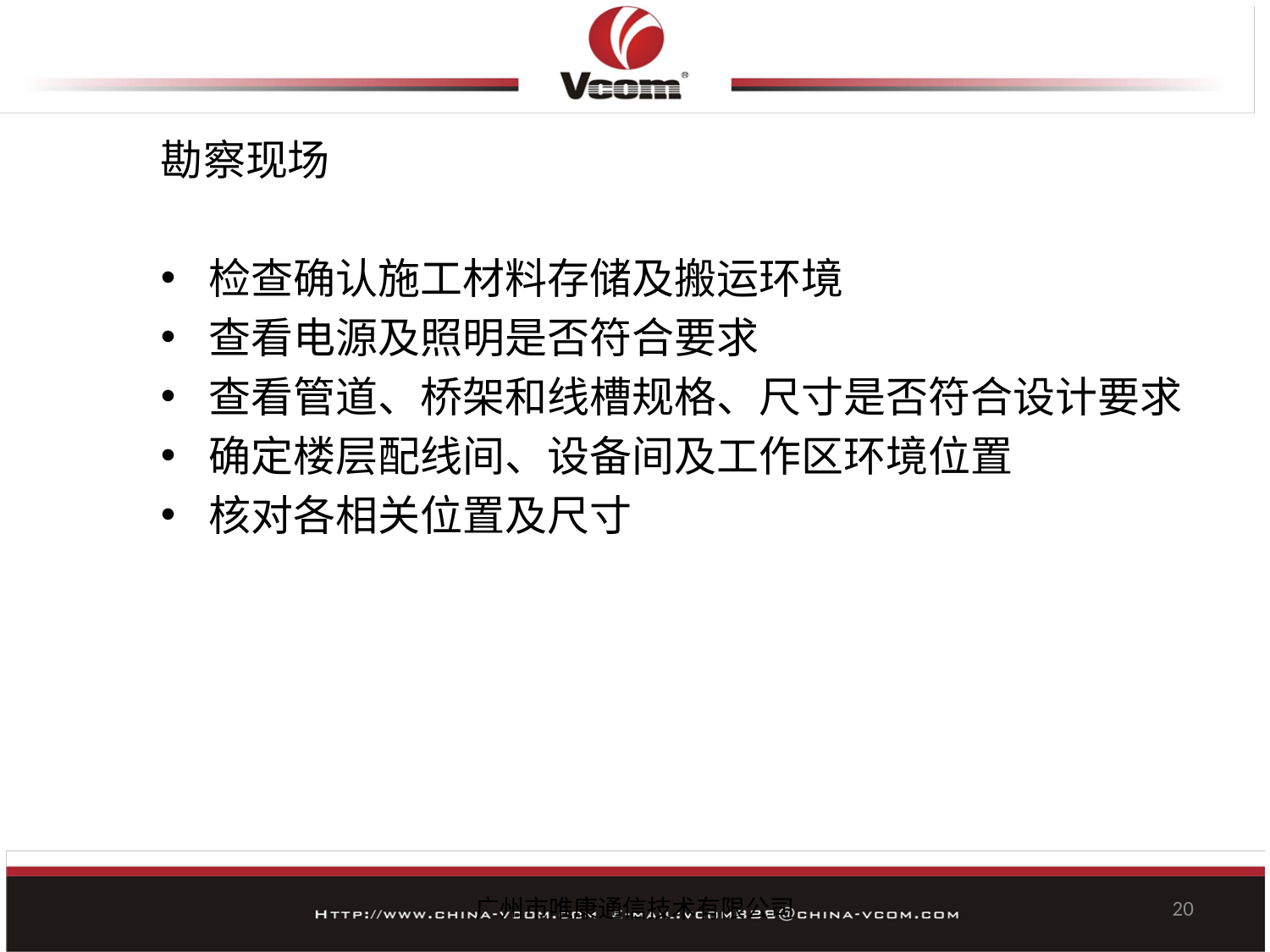

勘察现场

检查确认施工材料存储及搬运环境
查看电源及照明是否符合要求
查看管道、桥架和线槽规格、尺寸是否符合设计要求
确定楼层配线间、设备间及工作区环境位置
核对各相关位置及尺寸

广州市唯康通信技术有限公司
20